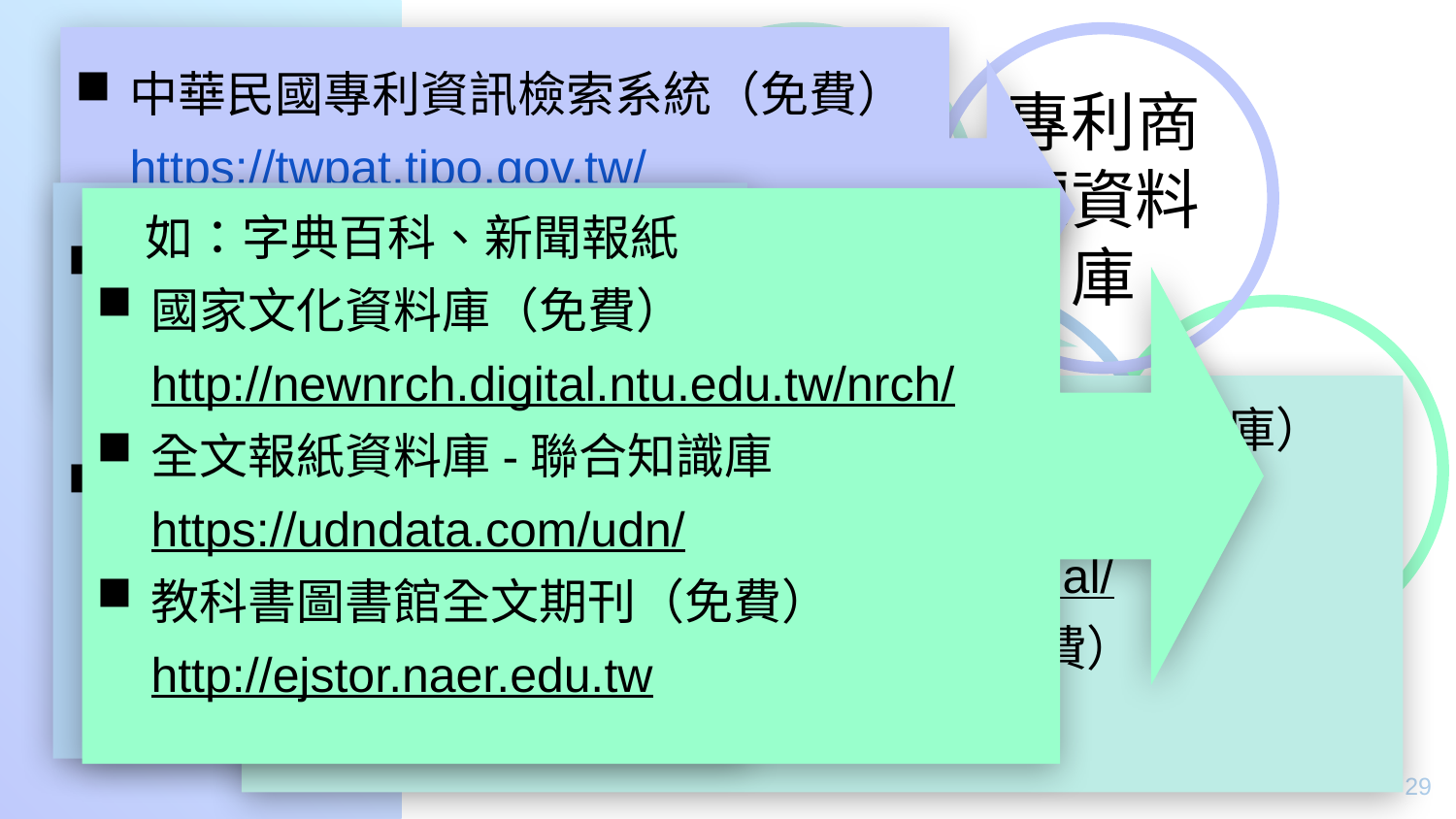

中華民國專利資訊檢索系統（免費）https://twpat.tipo.gov.tw/
全球專利檢索系統 （免費）
https://gpss.tipo.gov.tw

書目資料庫
專利商標資料庫
# 文字資料庫
臺灣現當代作家研究資料庫（免費）
http://cw.nmtl.gov.tw/
全國圖書書目資訊網-聯合目錄（免費）
http://nbinet3.ncl.edu.tw/screens/opacmenu_cht.html

如：字典百科、新聞報紙
國家文化資料庫（免費）
http://newnrch.digital.ntu.edu.tw/nrch/
全文報紙資料庫-聯合知識庫
https://udndata.com/udn/
教科書圖書館全文期刊（免費）
http://ejstor.naer.edu.tw

亦可稱為索引摘要資料庫（簡稱：索摘資料庫）
臺灣期刊論文索引（免費）　http://readopac.ncl.edu.tw/nclJournal/
臺灣博碩士論文知識加值系統（免費）
https://etds.ncl.edu.tw

名錄/目錄
資料庫
全文資料庫
29